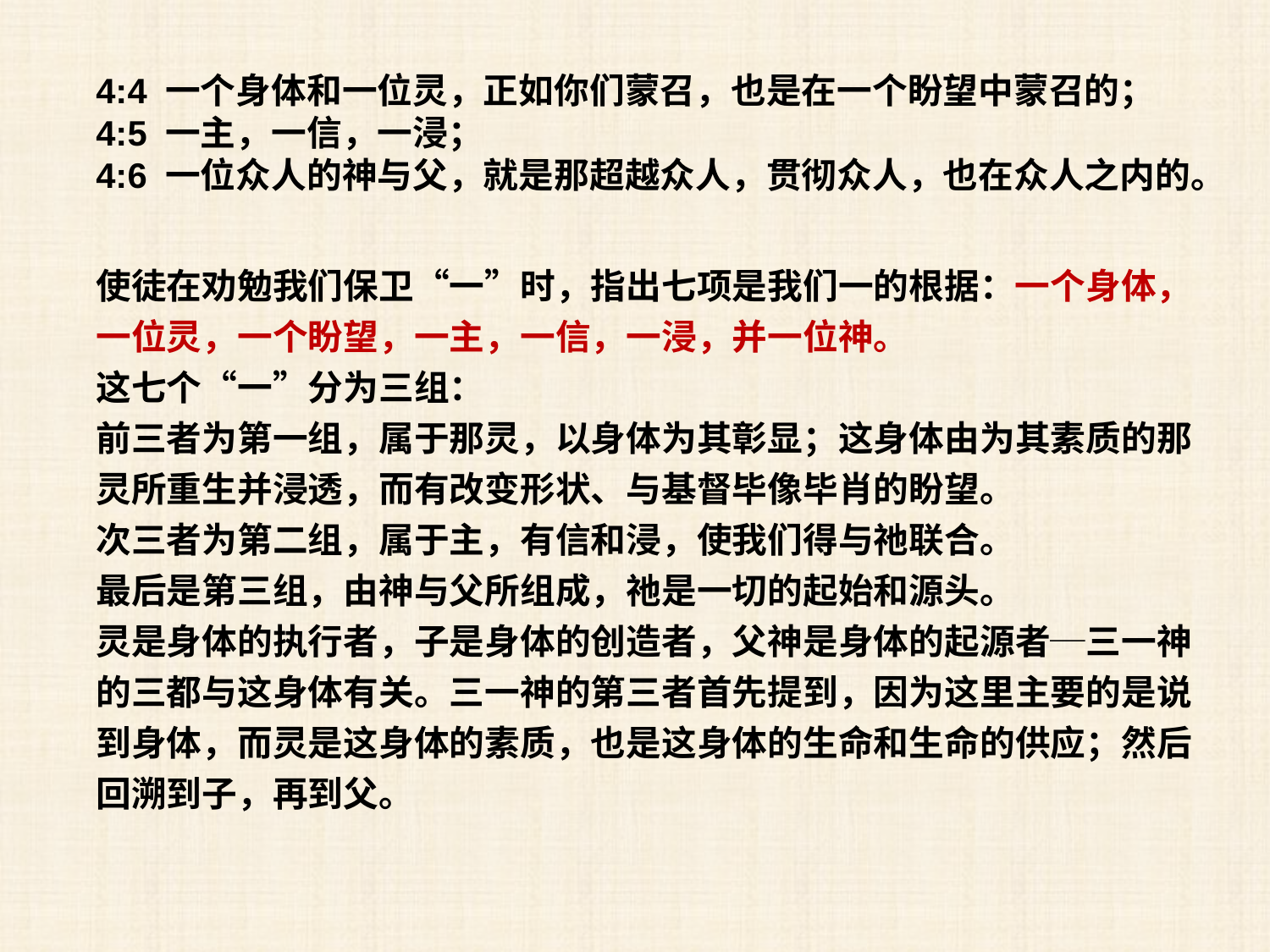

4:4 一个身体和一位灵，正如你们蒙召，也是在一个盼望中蒙召的；
4:5 一主，一信，一浸；
4:6 一位众人的神与父，就是那超越众人，贯彻众人，也在众人之内的。
使徒在劝勉我们保卫“一”时，指出七项是我们一的根据：一个身体，一位灵，一个盼望，一主，一信，一浸，并一位神。
这七个“一”分为三组：
前三者为第一组，属于那灵，以身体为其彰显；这身体由为其素质的那灵所重生并浸透，而有改变形状、与基督毕像毕肖的盼望。
次三者为第二组，属于主，有信和浸，使我们得与祂联合。
最后是第三组，由神与父所组成，祂是一切的起始和源头。
灵是身体的执行者，子是身体的创造者，父神是身体的起源者─三一神的三都与这身体有关。三一神的第三者首先提到，因为这里主要的是说到身体，而灵是这身体的素质，也是这身体的生命和生命的供应；然后回溯到子，再到父。